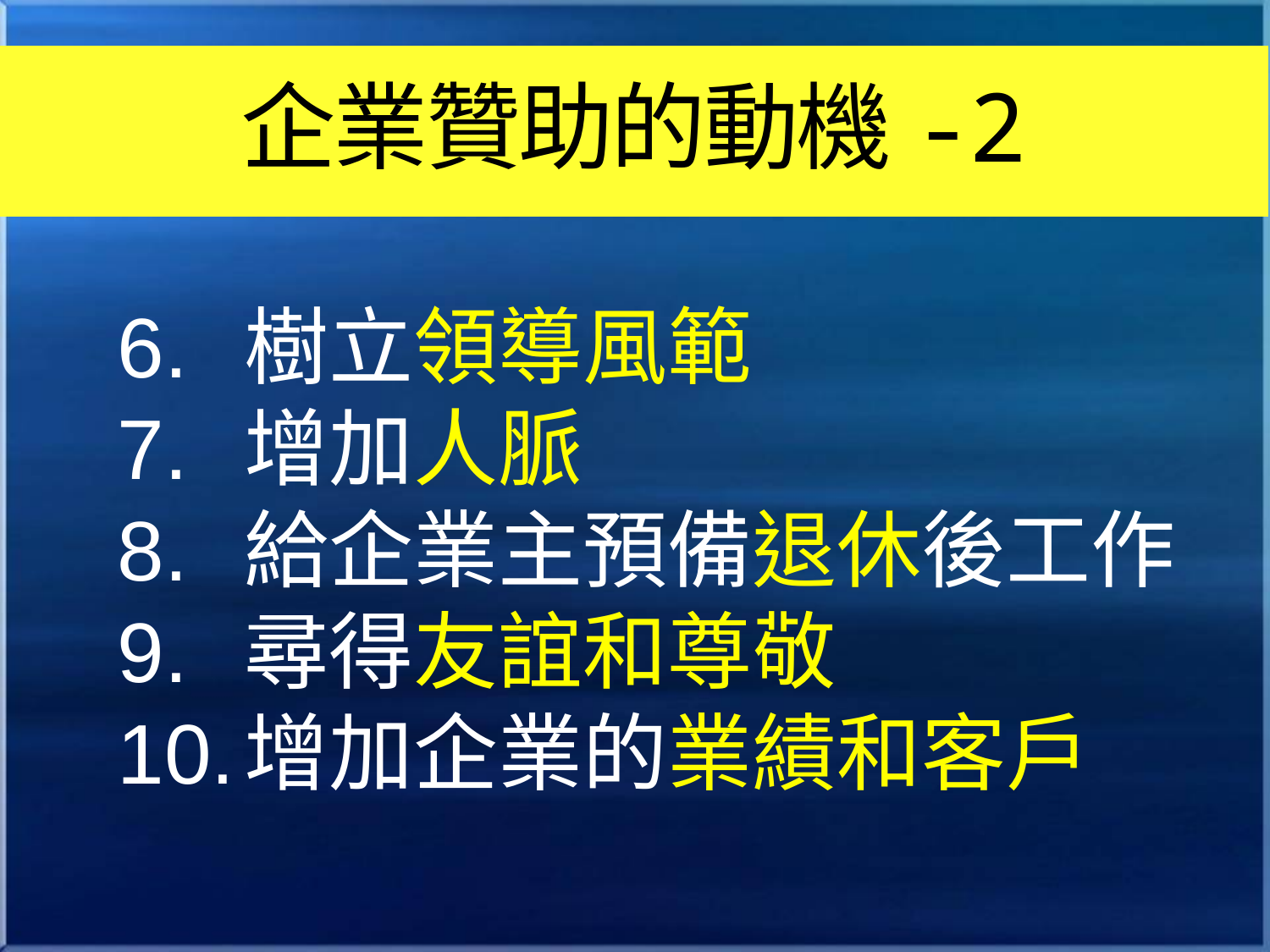

企業贊助的動機-2
樹立領導風範
增加人脈
給企業主預備退休後工作
尋得友誼和尊敬
增加企業的業績和客戶